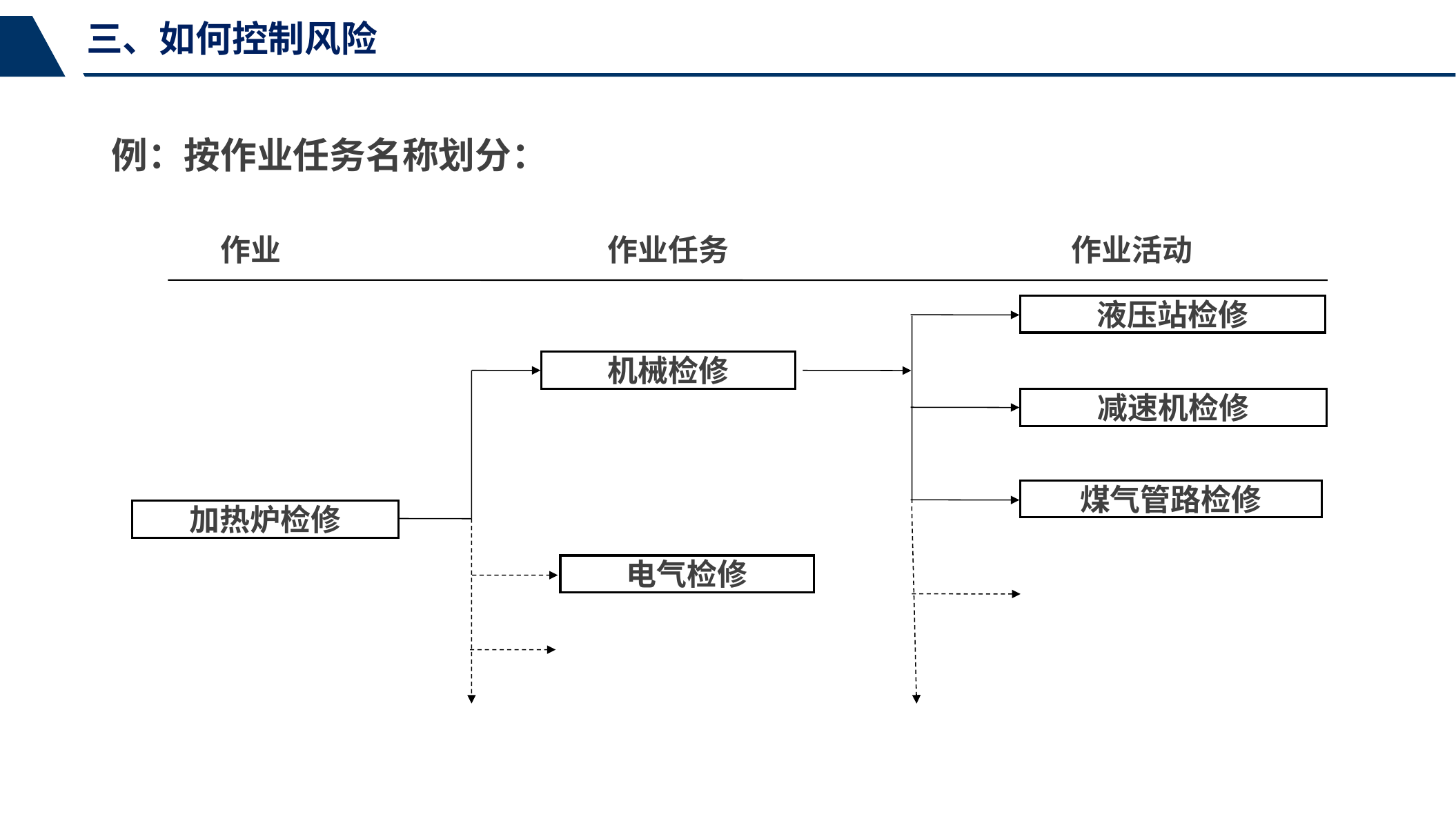

三、如何控制风险

例：按作业任务名称划分：
作业
作业任务
作业活动

液压站检修

机械检修

减速机检修

煤气管路检修

加热炉检修

电气检修